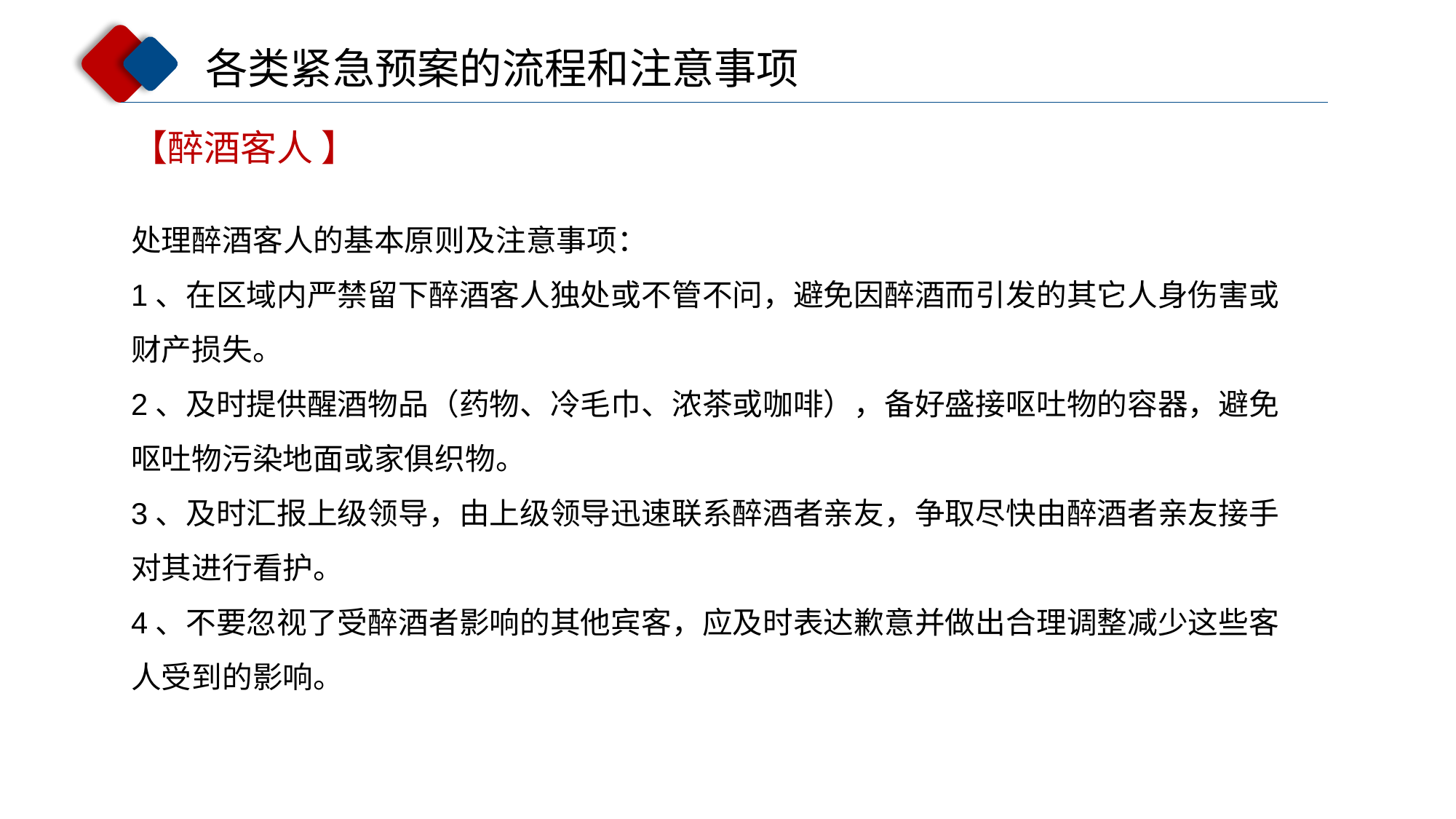

各类紧急预案的流程和注意事项
【醉酒客人 】
处理醉酒客人的基本原则及注意事项：
1、在区域内严禁留下醉酒客人独处或不管不问，避免因醉酒而引发的其它人身伤害或财产损失。
2、及时提供醒酒物品（药物、冷毛巾、浓茶或咖啡），备好盛接呕吐物的容器，避免呕吐物污染地面或家俱织物。
3、及时汇报上级领导，由上级领导迅速联系醉酒者亲友，争取尽快由醉酒者亲友接手对其进行看护。
4、不要忽视了受醉酒者影响的其他宾客，应及时表达歉意并做出合理调整减少这些客人受到的影响。